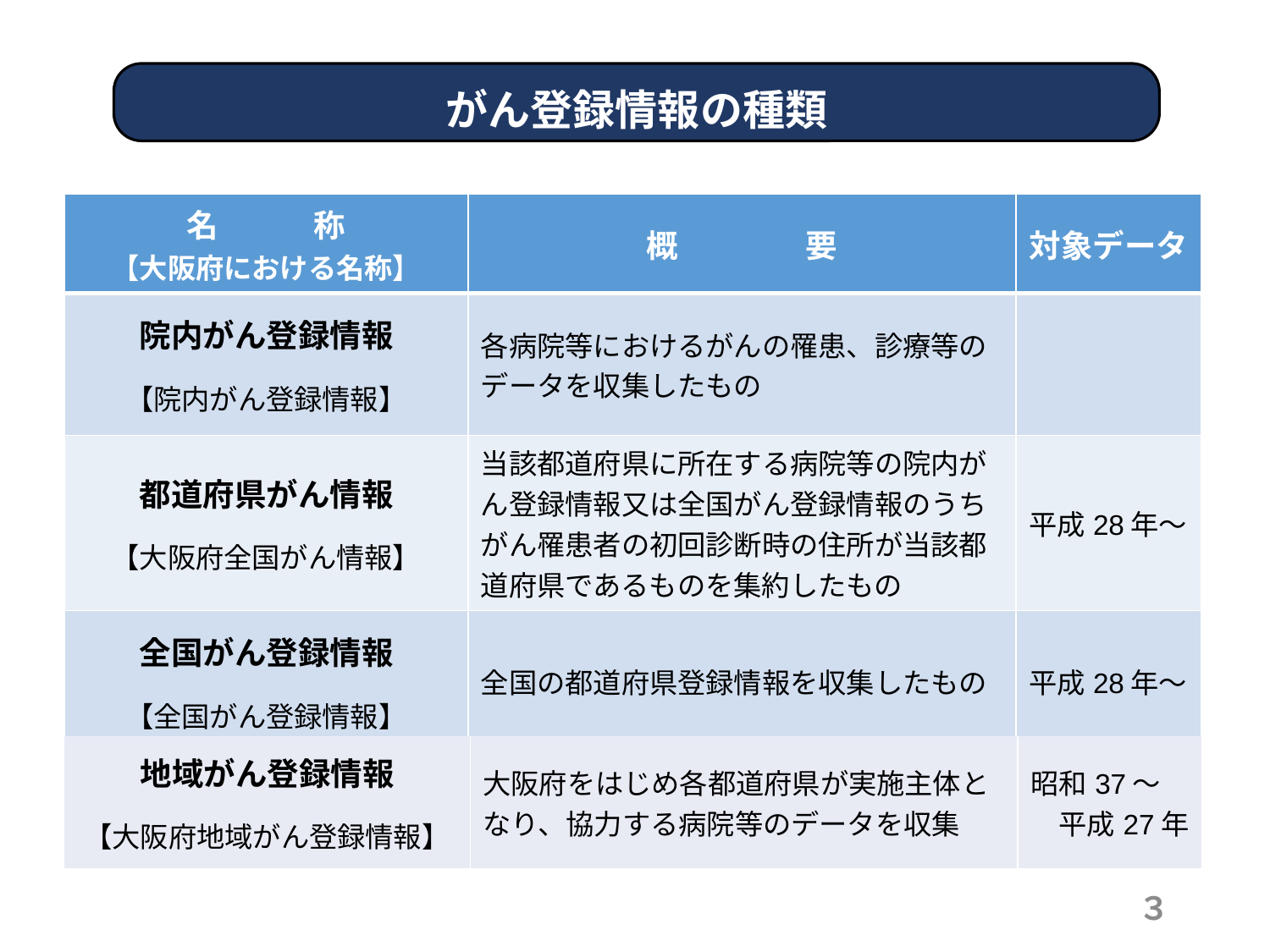

がん登録情報の種類
| 名　　　称 【大阪府における名称】 | 概　　　　要 | 対象データ |
| --- | --- | --- |
| 院内がん登録情報 【院内がん登録情報】 | 各病院等におけるがんの罹患、診療等のデータを収集したもの |  |
| 都道府県がん情報 【大阪府全国がん情報】 | 当該都道府県に所在する病院等の院内がん登録情報又は全国がん登録情報のうちがん罹患者の初回診断時の住所が当該都道府県であるものを集約したもの | 平成28年～ |
| 全国がん登録情報 【全国がん登録情報】 | 全国の都道府県登録情報を収集したもの | 平成28年～ |
| 地域がん登録情報 【大阪府地域がん登録情報】 | 大阪府をはじめ各都道府県が実施主体となり、協力する病院等のデータを収集 | 昭和37～ 平成27年 |
| --- | --- | --- |
３